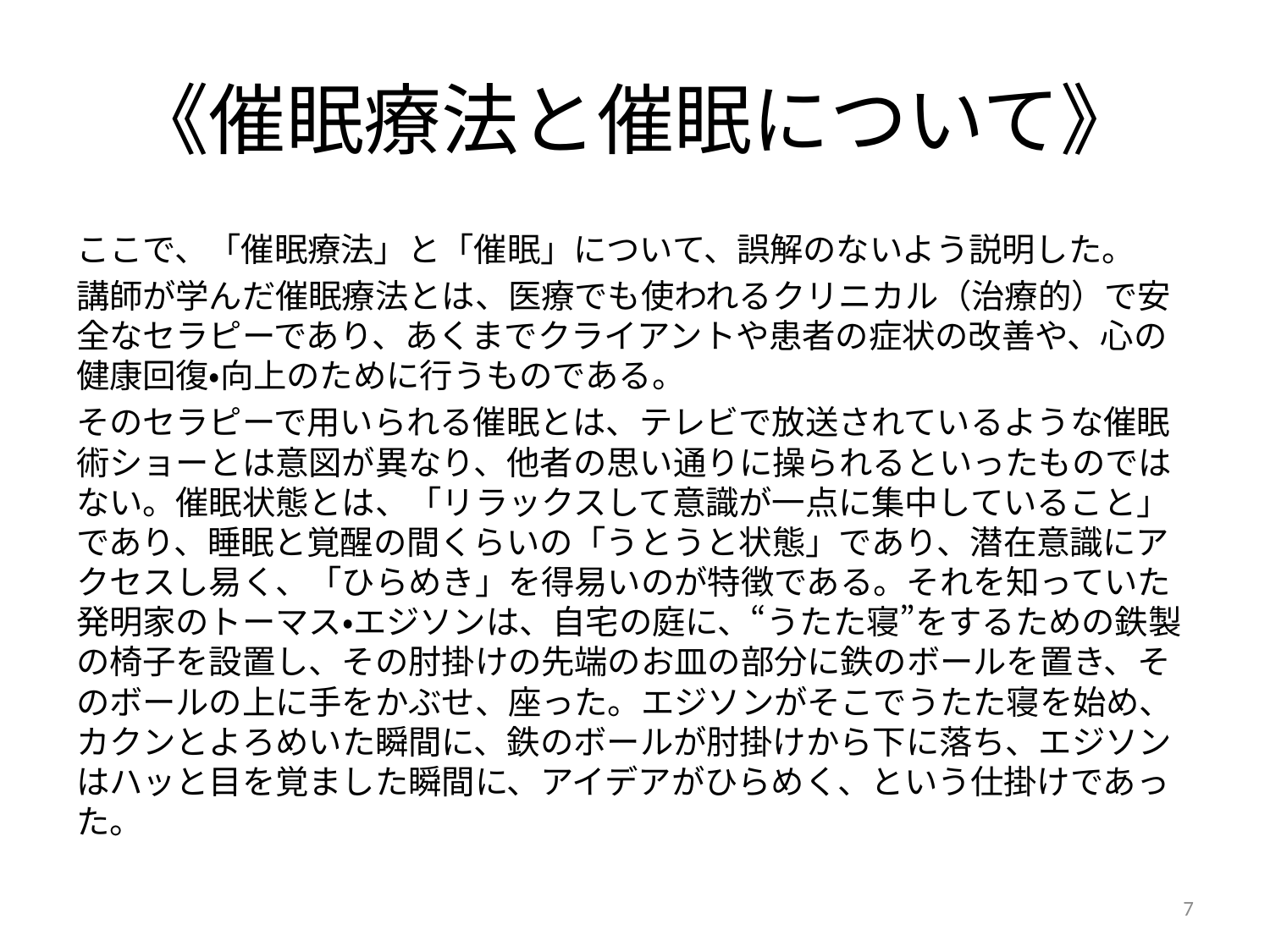

# 《催眠療法と催眠について》
ここで、「催眠療法」と「催眠」について、誤解のないよう説明した。
講師が学んだ催眠療法とは、医療でも使われるクリニカル（治療的）で安全なセラピーであり、あくまでクライアントや患者の症状の改善や、心の健康回復・向上のために行うものである。
そのセラピーで用いられる催眠とは、テレビで放送されているような催眠術ショーとは意図が異なり、他者の思い通りに操られるといったものではない。催眠状態とは、「リラックスして意識が一点に集中していること」であり、睡眠と覚醒の間くらいの「うとうと状態」であり、潜在意識にアクセスし易く、「ひらめき」を得易いのが特徴である。それを知っていた発明家のトーマス・エジソンは、自宅の庭に、“うたた寝”をするための鉄製の椅子を設置し、その肘掛けの先端のお皿の部分に鉄のボールを置き、そのボールの上に手をかぶせ、座った。エジソンがそこでうたた寝を始め、カクンとよろめいた瞬間に、鉄のボールが肘掛けから下に落ち、エジソンはハッと目を覚ました瞬間に、アイデアがひらめく、という仕掛けであった。

7